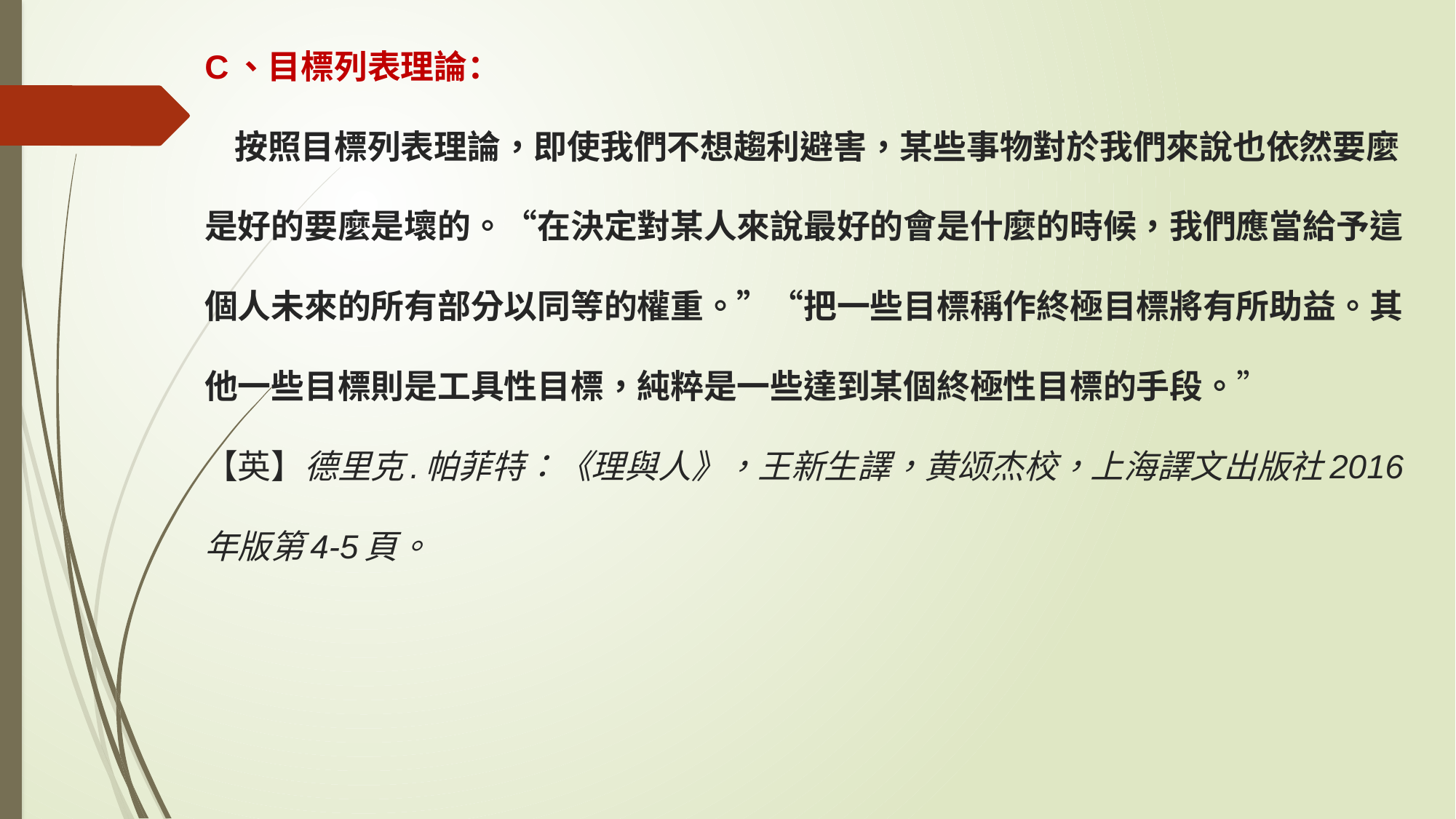

# C、目標列表理論： 按照目標列表理論，即使我們不想趨利避害，某些事物對於我們來說也依然要麼是好的要麼是壞的。“在決定對某人來說最好的會是什麼的時候，我們應當給予這個人未來的所有部分以同等的權重。”“把一些目標稱作終極目標將有所助益。其他一些目標則是工具性目標，純粹是一些達到某個終極性目標的手段。” 【英】德里克.帕菲特：《理與人》，王新生譯，黄颂杰校，上海譯文出版社2016年版第4-5頁。